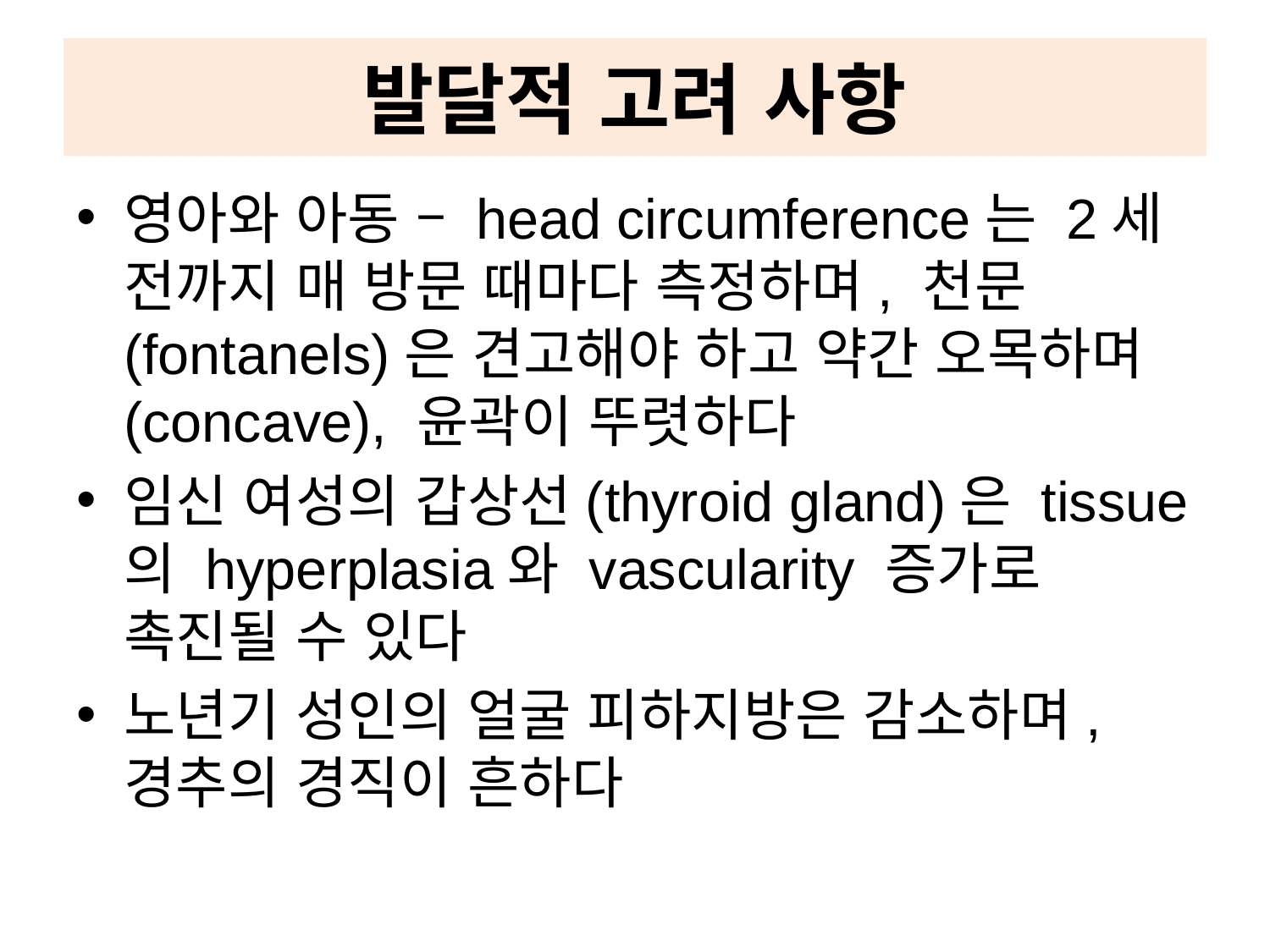

# 발달적 고려 사항
영아와 아동 – head circumference는 2세 전까지 매 방문 때마다 측정하며, 천문(fontanels)은 견고해야 하고 약간 오목하며(concave), 윤곽이 뚜렷하다
임신 여성의 갑상선(thyroid gland)은 tissue의 hyperplasia와 vascularity 증가로 촉진될 수 있다
노년기 성인의 얼굴 피하지방은 감소하며, 경추의 경직이 흔하다